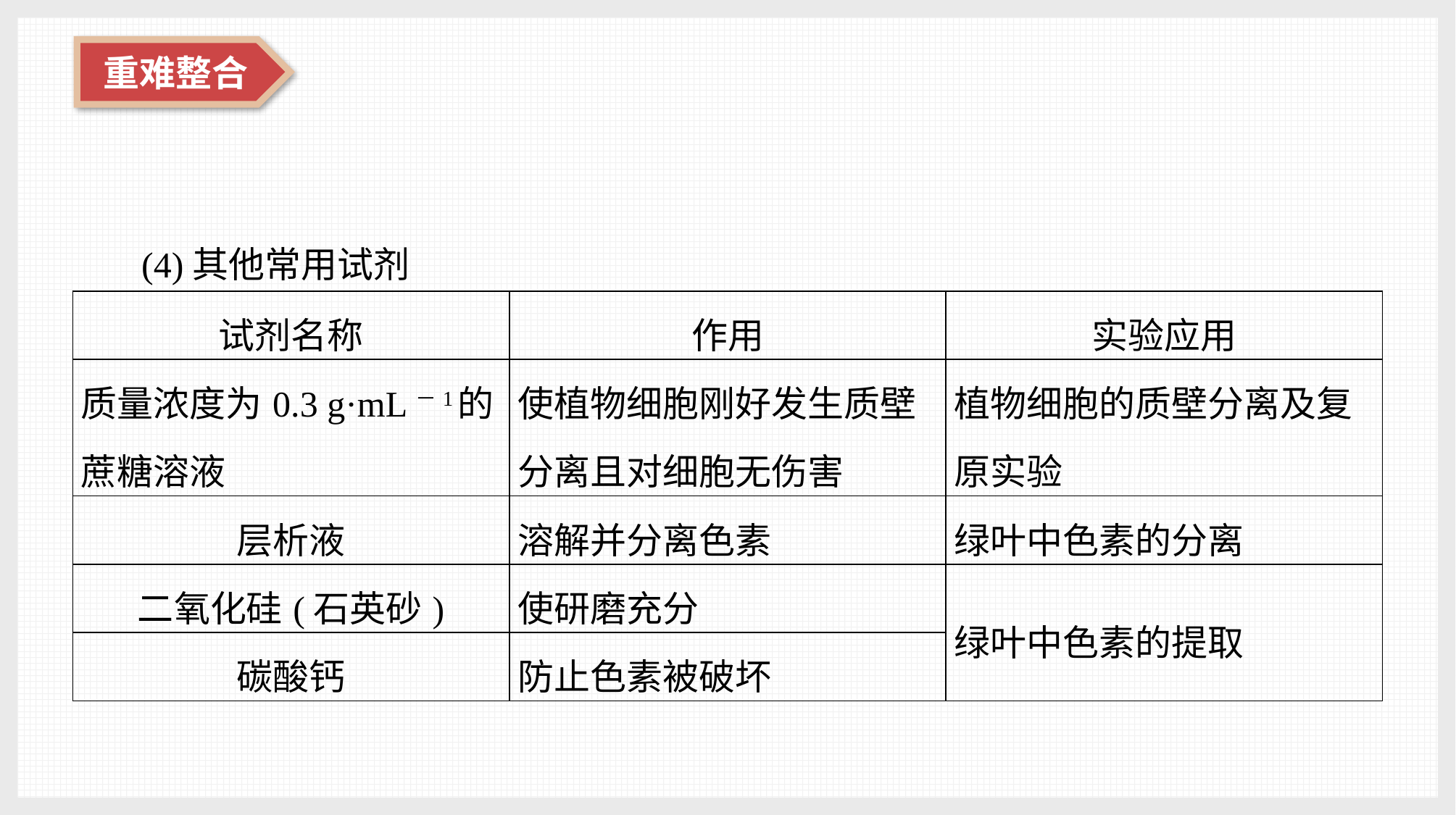

(4)其他常用试剂
| 试剂名称 | 作用 | 实验应用 |
| --- | --- | --- |
| 质量浓度为0.3 g·mL－1的蔗糖溶液 | 使植物细胞刚好发生质壁分离且对细胞无伤害 | 植物细胞的质壁分离及复原实验 |
| 层析液 | 溶解并分离色素 | 绿叶中色素的分离 |
| 二氧化硅(石英砂) | 使研磨充分 | 绿叶中色素的提取 |
| 碳酸钙 | 防止色素被破坏 |  |